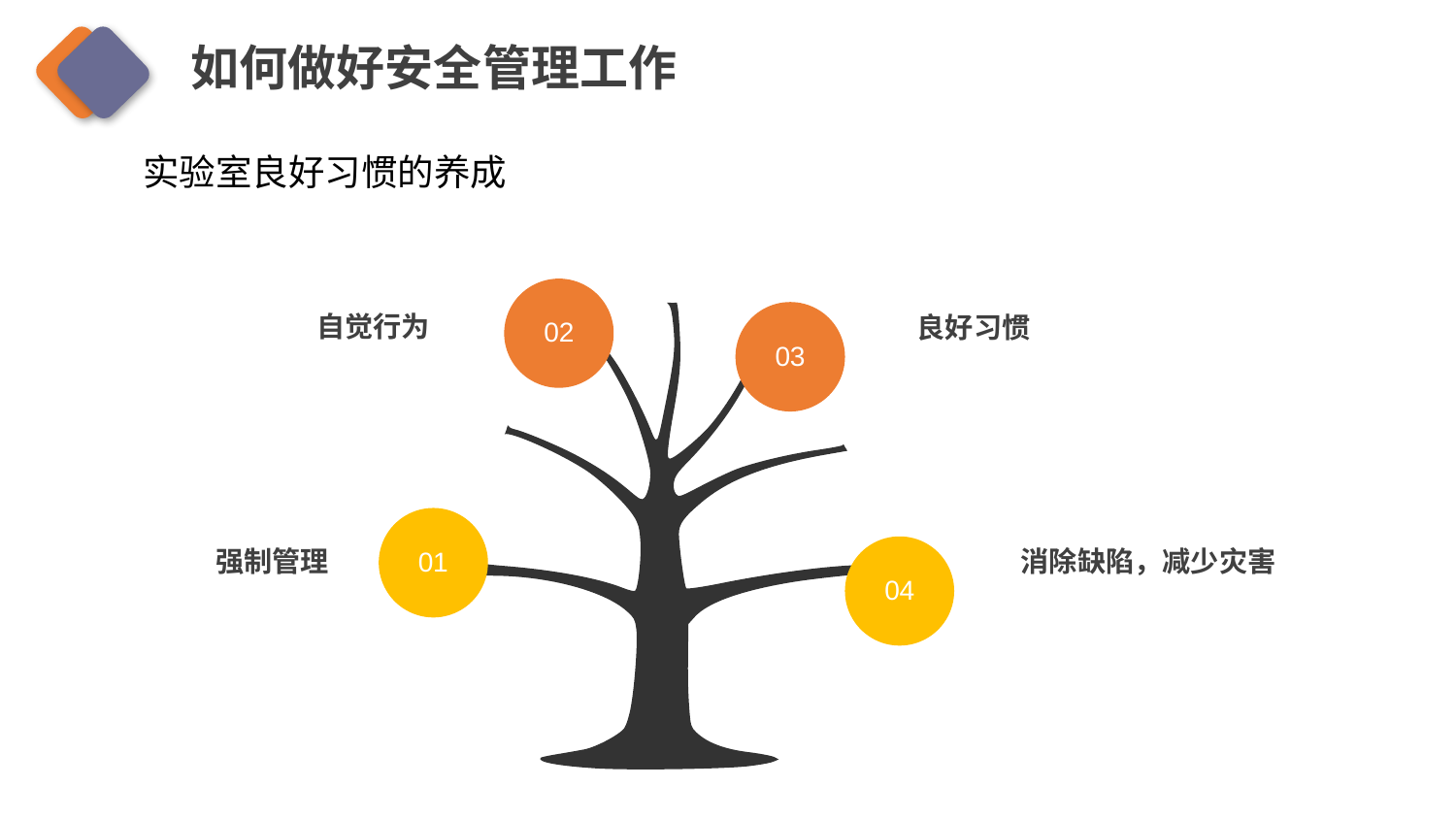

如何做好安全管理工作
实验室良好习惯的养成
02
03

01
04
自觉行为
良好习惯
强制管理
消除缺陷，减少灾害